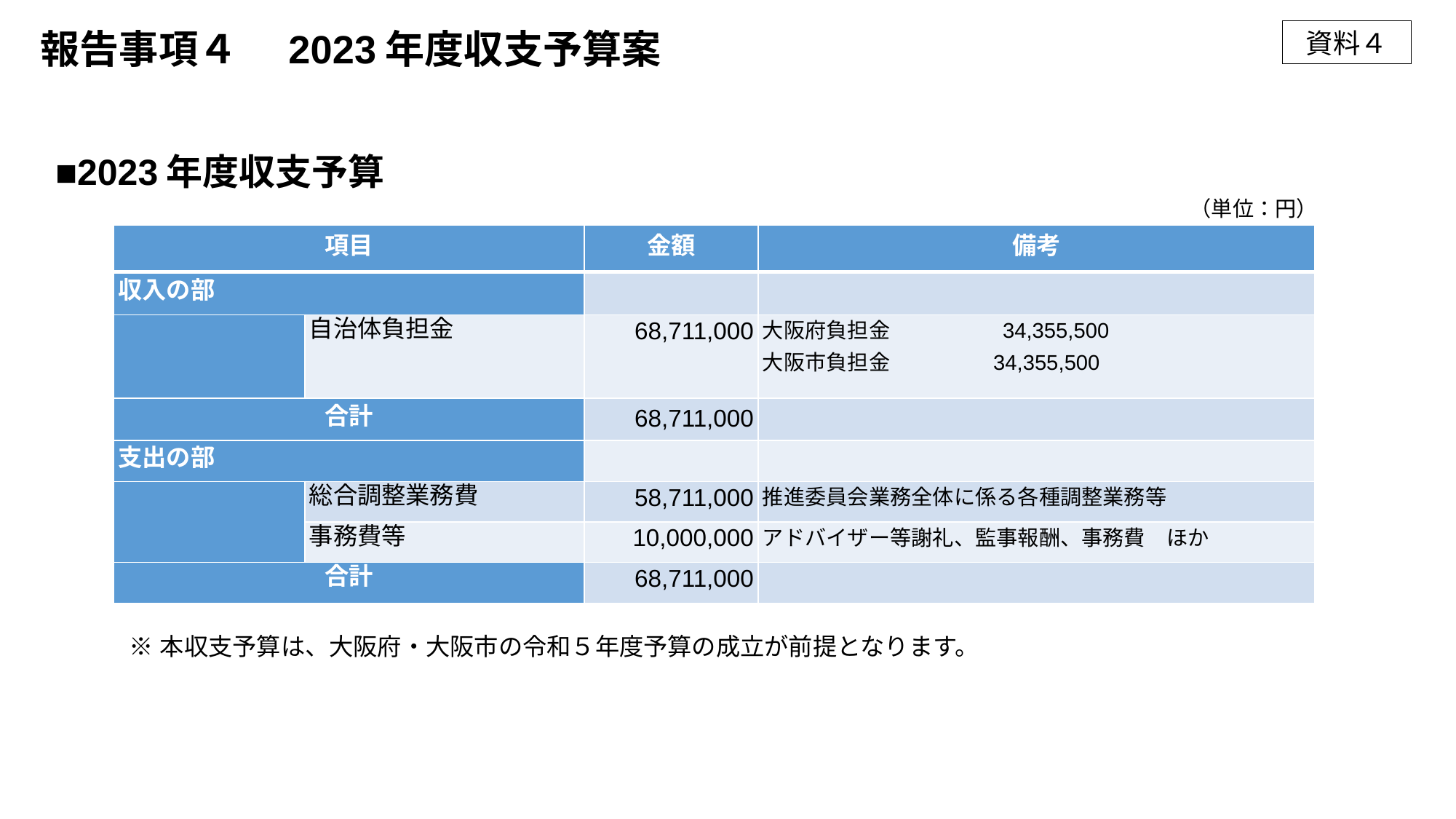

報告事項４　2023年度収支予算案
資料４
■2023年度収支予算
（単位：円）
| 項目 |  | 金額 | 備考 |
| --- | --- | --- | --- |
| 収入の部 |  |  |  |
|  | 自治体負担金 | 68,711,000 | 大阪府負担金　　　　　34,355,500 大阪市負担金　　　 34,355,500 |
| 合計 |  | 68,711,000 |  |
| 支出の部 |  |  |  |
|  | 総合調整業務費 | 58,711,000 | 推進委員会業務全体に係る各種調整業務等 |
|  | 事務費等 | 10,000,000 | アドバイザー等謝礼、監事報酬、事務費　ほか |
| 合計 |  | 68,711,000 |  |
※本収支予算は、大阪府・大阪市の令和５年度予算の成立が前提となります。